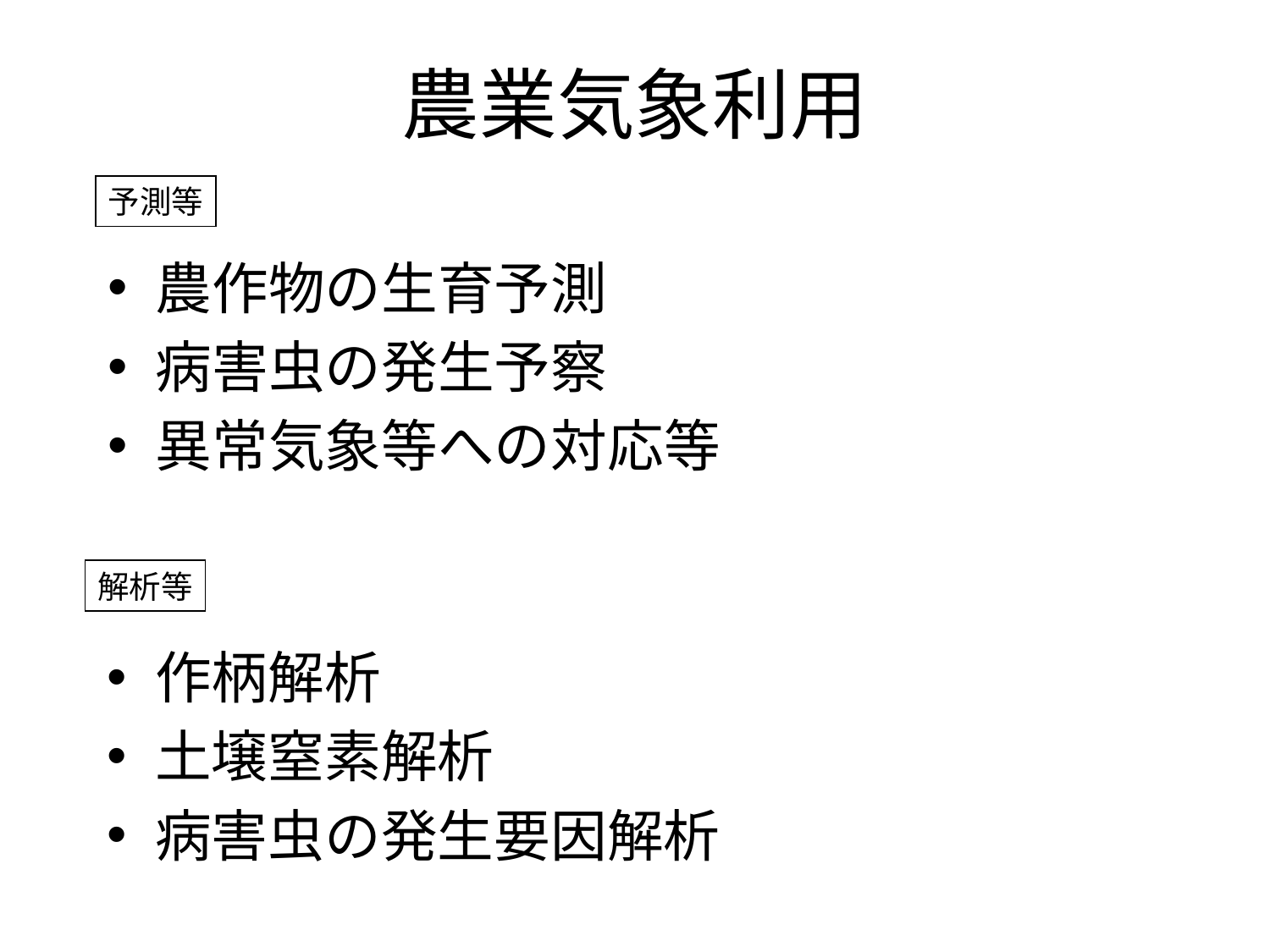

# 農業気象利用
予測等
農作物の生育予測
病害虫の発生予察
異常気象等への対応等
解析等
作柄解析
土壌窒素解析
病害虫の発生要因解析